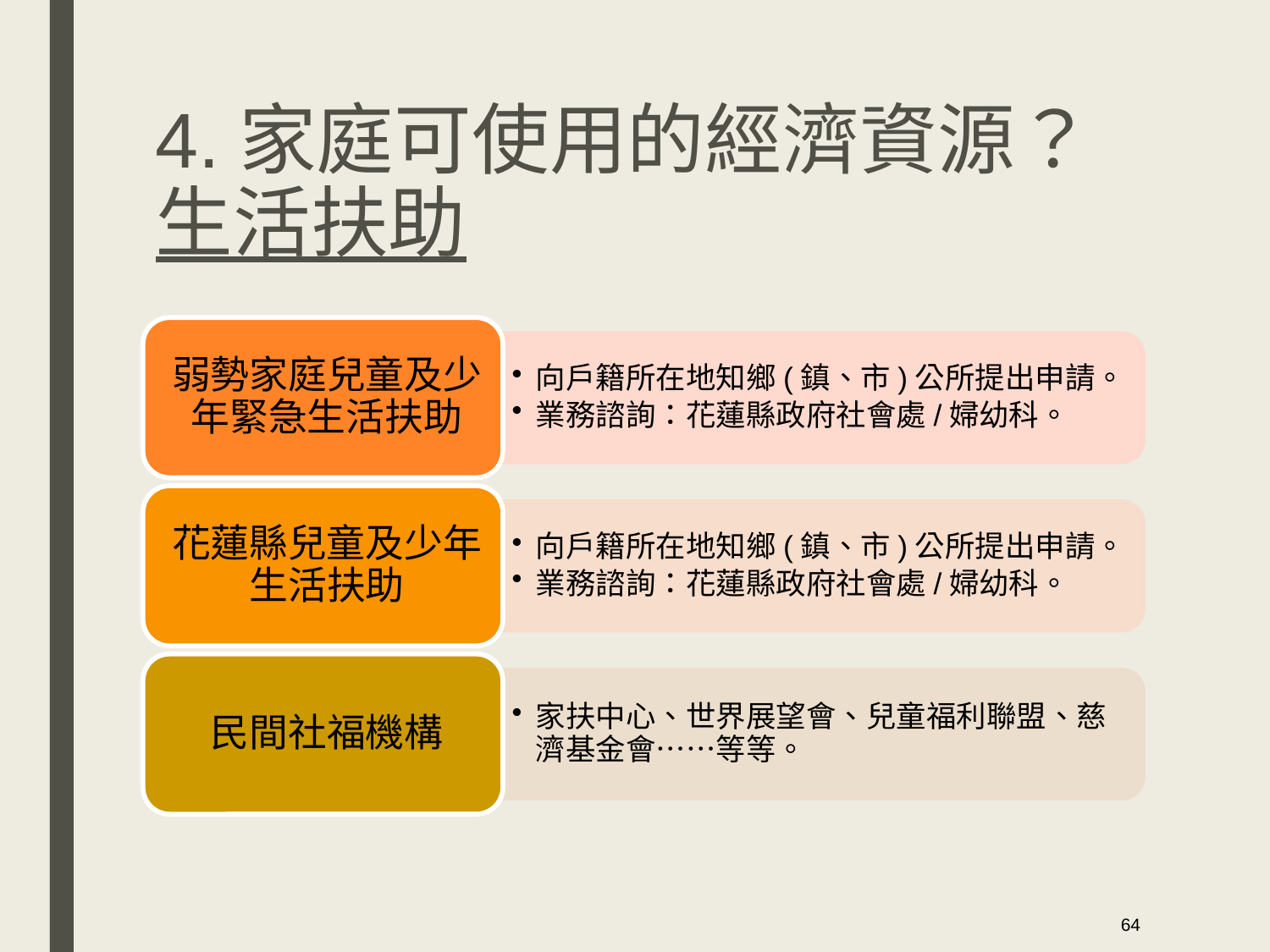

# 4.家庭可使用的經濟資源？ 生活扶助
向戶籍所在地知鄉(鎮、市)公所提出申請。
業務諮詢：花蓮縣政府社會處/婦幼科。
弱勢家庭兒童及少年緊急生活扶助
向戶籍所在地知鄉(鎮、市)公所提出申請。
業務諮詢：花蓮縣政府社會處/婦幼科。
花蓮縣兒童及少年生活扶助
家扶中心、世界展望會、兒童福利聯盟、慈濟基金會……等等。
民間社福機構
64